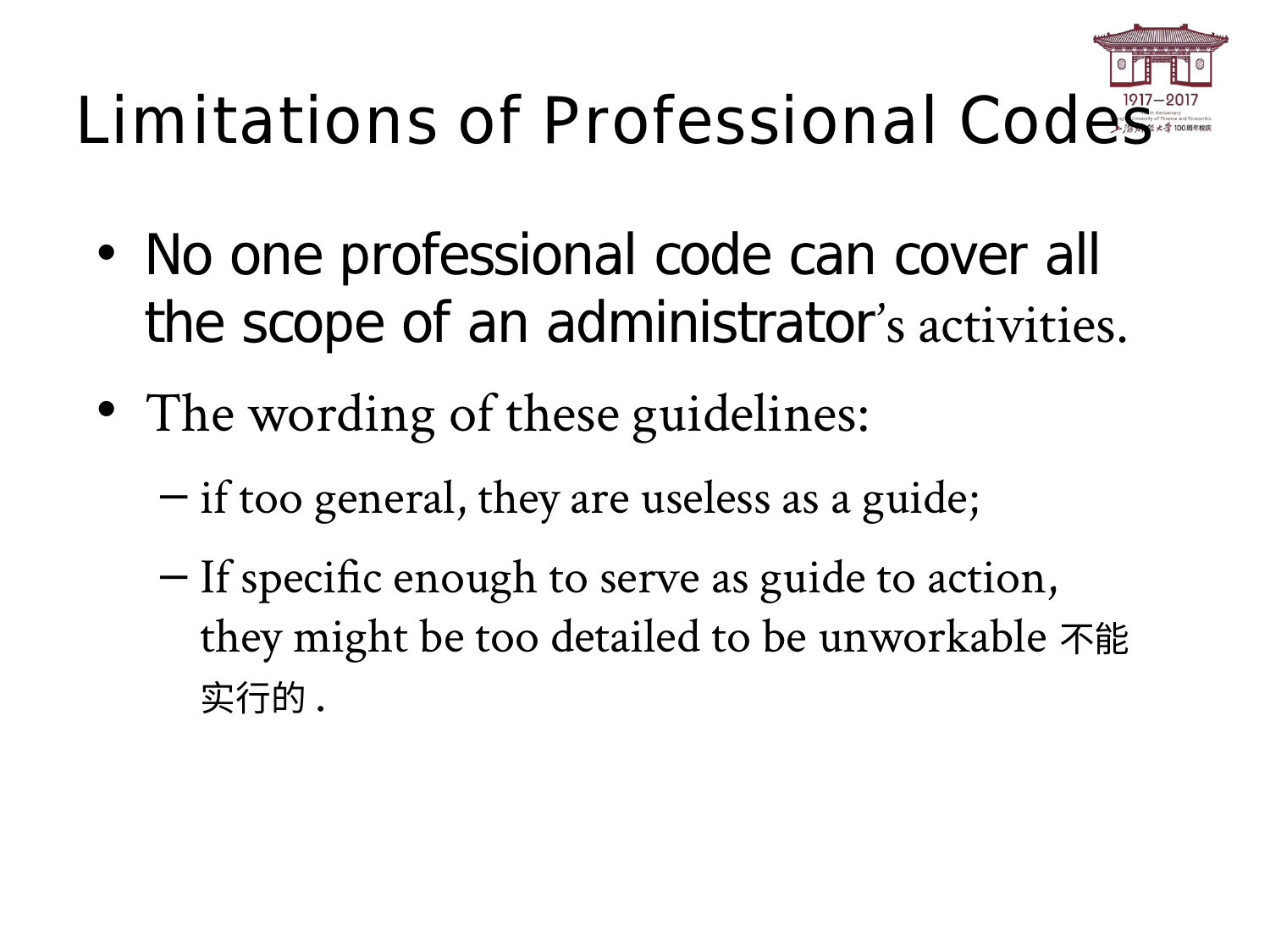

# Limitations of Professional Codes
No one professional code can cover all the scope of an administrator’s activities.
The wording of these guidelines:
if too general, they are useless as a guide;
If specific enough to serve as guide to action, they might be too detailed to be unworkable不能实行的.